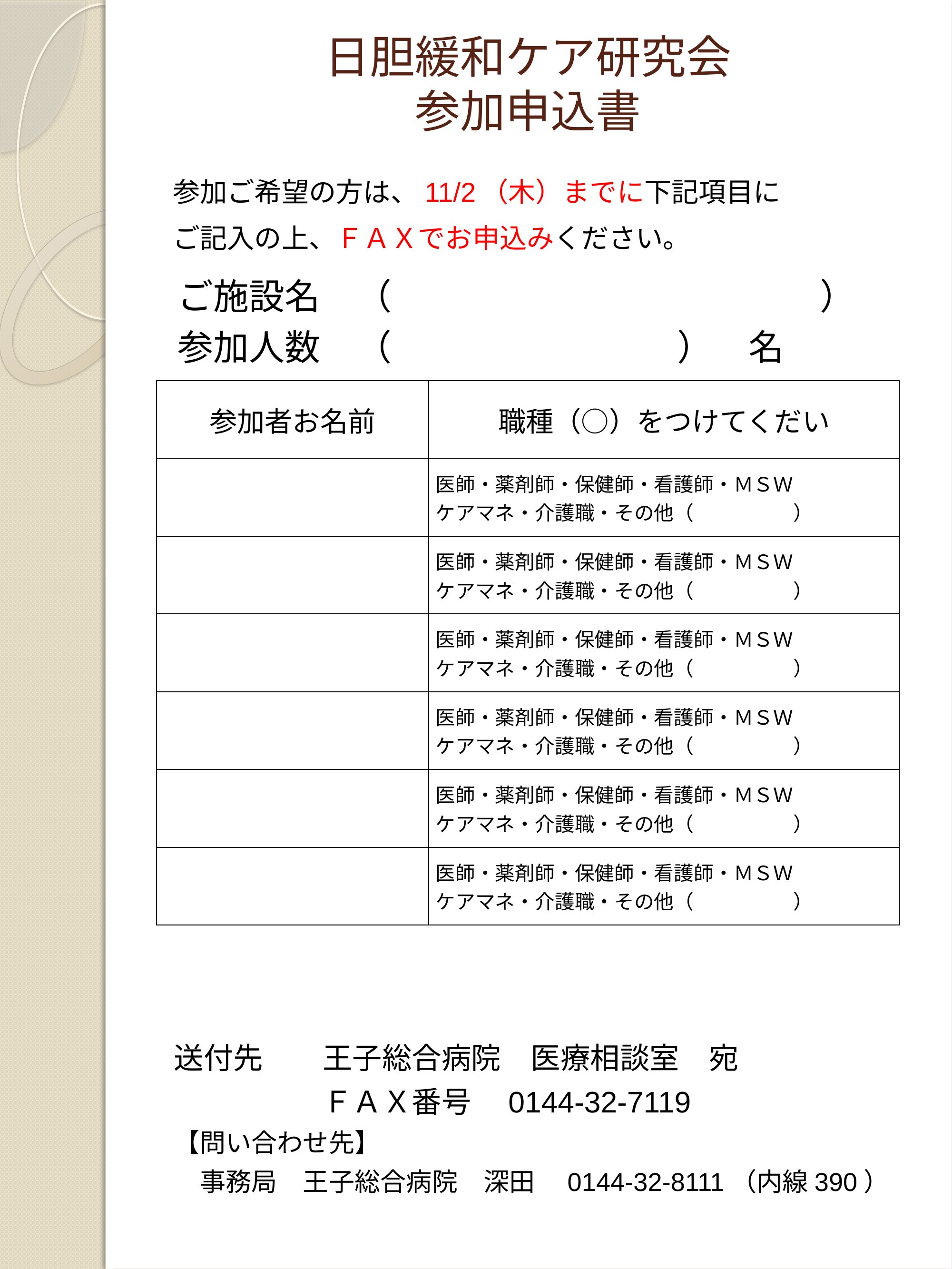

# 日胆緩和ケア研究会 参加申込書
参加ご希望の方は、11/2（木）までに下記項目に
ご記入の上、ＦＡＸでお申込みください。

ご施設名　（　　　　　　　　　　　　）
参加人数　（　　　　　　　　）　名
| 参加者お名前 | 職種（○）をつけてくだい |
| --- | --- |
|  | 医師・薬剤師・保健師・看護師・ＭＳＷ ケアマネ・介護職・その他（　　　　　） |
|  | 医師・薬剤師・保健師・看護師・ＭＳＷ ケアマネ・介護職・その他（　　　　　） |
|  | 医師・薬剤師・保健師・看護師・ＭＳＷ ケアマネ・介護職・その他（　　　　　） |
|  | 医師・薬剤師・保健師・看護師・ＭＳＷ ケアマネ・介護職・その他（　　　　　） |
|  | 医師・薬剤師・保健師・看護師・ＭＳＷ ケアマネ・介護職・その他（　　　　　） |
|  | 医師・薬剤師・保健師・看護師・ＭＳＷ ケアマネ・介護職・その他（　　　　　） |

送付先　　王子総合病院　医療相談室　宛
　　　　　ＦＡＸ番号　0144-32-7119
【問い合わせ先】
　事務局　王子総合病院　深田　0144-32-8111（内線390）